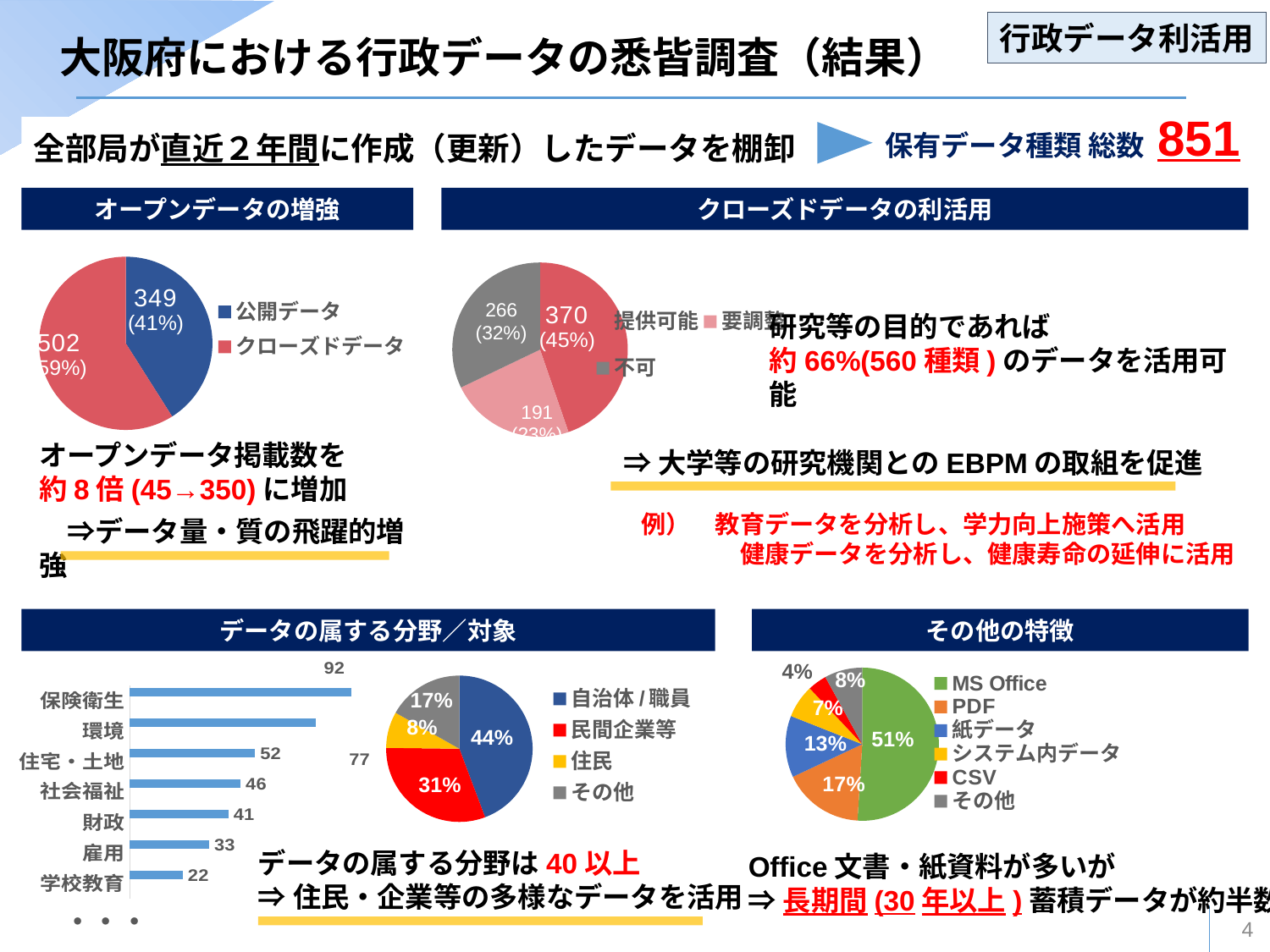

行政データ利活用
大阪府における行政データの悉皆調査（結果）
保有データ種類 総数 851

全部局が直近２年間に作成（更新）したデータを棚卸
オープンデータの増強
クローズドデータの利活用

### Chart

| Category | 系列 1 | 系列 2 | 系列 3 |
|---|---|---|---|
| 公開データ | 349.0 | None | None |
| クローズドデータ | 502.0 | None | None |

### Chart

| Category | 系列 1 | 系列 2 | 系列 3 |
|---|---|---|---|
| 提供可能 | 370.0 | None | None |
| 要調整 | 191.0 | None | None |
| 不可 | 266.0 | None | None |
研究等の目的であれば
約66%(560種類)のデータを活用可能

オープンデータ掲載数を
約8倍(45→350)に増加

　⇒データ量・質の飛躍的増強
⇒大学等の研究機関とのEBPMの取組を促進
例）　教育データを分析し、学力向上施策へ活用
　　　　健康データを分析し、健康寿命の延伸に活用
データの属する分野／対象
その他の特徴

### Chart

| Category | 系列 1 | 系列 2 | 系列 3 |
|---|---|---|---|
| MS Office | 0.51 | None | None |
| PDF | 0.17 | None | None |
| 紙データ | 0.13 | None | None |
| システム内データ | 0.07 | None | None |
| CSV | 0.04 | None | None |
| その他 | 0.08 | None | None |

### Chart

| Category | 系列 1 | 系列 2 | 系列 3 |
|---|---|---|---|
| 自治体/職員 | 553.0 | None | None |
| 民間企業等 | 386.0 | None | None |
| 住民 | 100.0 | None | None |
| その他 | 210.0 | None | None |

### Chart

| Category | 系列 1 | 系列 2 | 系列 3 |
|---|---|---|---|
| 保険衛生 | 92.0 | None | None |
| 環境 | 77.0 | None | None |
| 住宅・土地 | 52.0 | None | None |
| 社会福祉 | 46.0 | None | None |
| 財政 | 41.0 | None | None |
| 雇用 | 33.0 | None | None |
| 学校教育 | 22.0 | None | None |
データの属する分野は40以上
⇒住民・企業等の多様なデータを活用

Office文書・紙資料が多いが
⇒長期間(30年以上)蓄積データが約半数
・・・
4